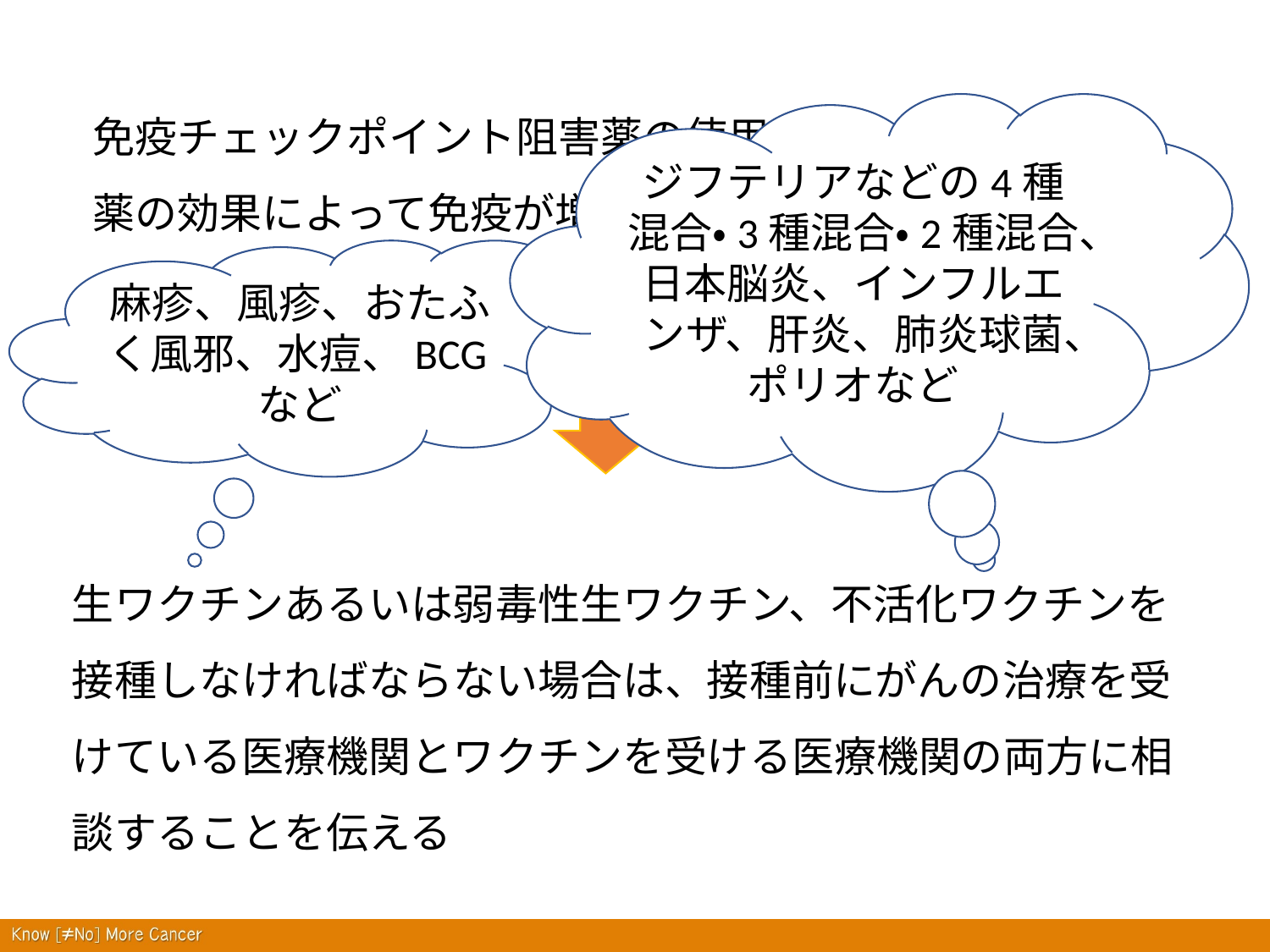

免疫チェックポイント阻害薬の使用中あるいは使用後は、薬の効果によって免疫が増強されているため、ワクチンの副反応が強く出る可能性がある
ジフテリアなどの4種混合・3種混合・2種混合、日本脳炎、インフルエンザ、肝炎、肺炎球菌、ポリオなど
麻疹、風疹、おたふく風邪、水痘、BCGなど

生ワクチンあるいは弱毒性生ワクチン、不活化ワクチンを接種しなければならない場合は、接種前にがんの治療を受けている医療機関とワクチンを受ける医療機関の両方に相談することを伝える